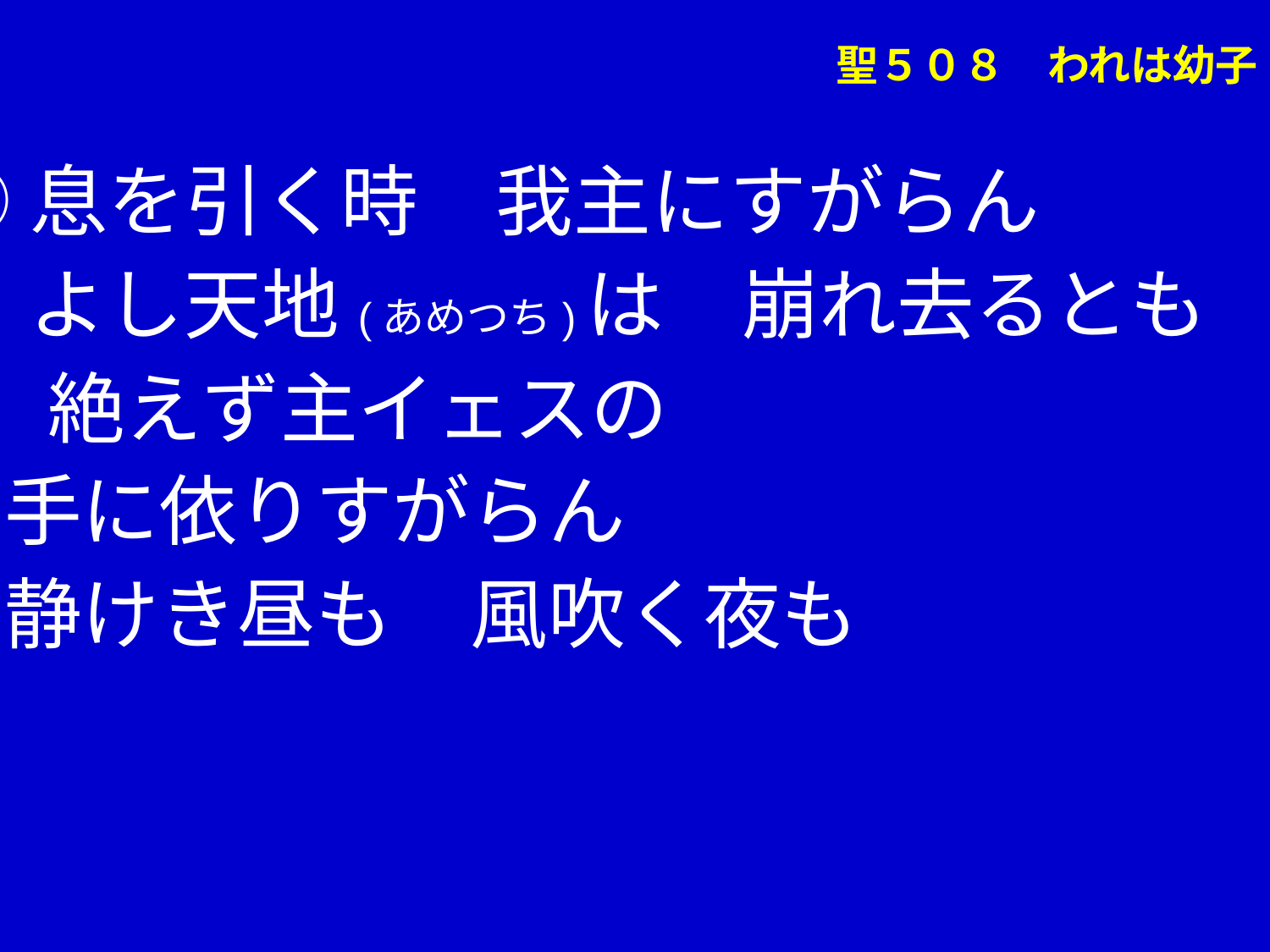

聖５０８　われは幼子
④息を引く時　我主にすがらん
　 よし天地(あめつち)は　崩れ去るとも
 　絶えず主イェスの
   手に依りすがらん
   静けき昼も　風吹く夜も